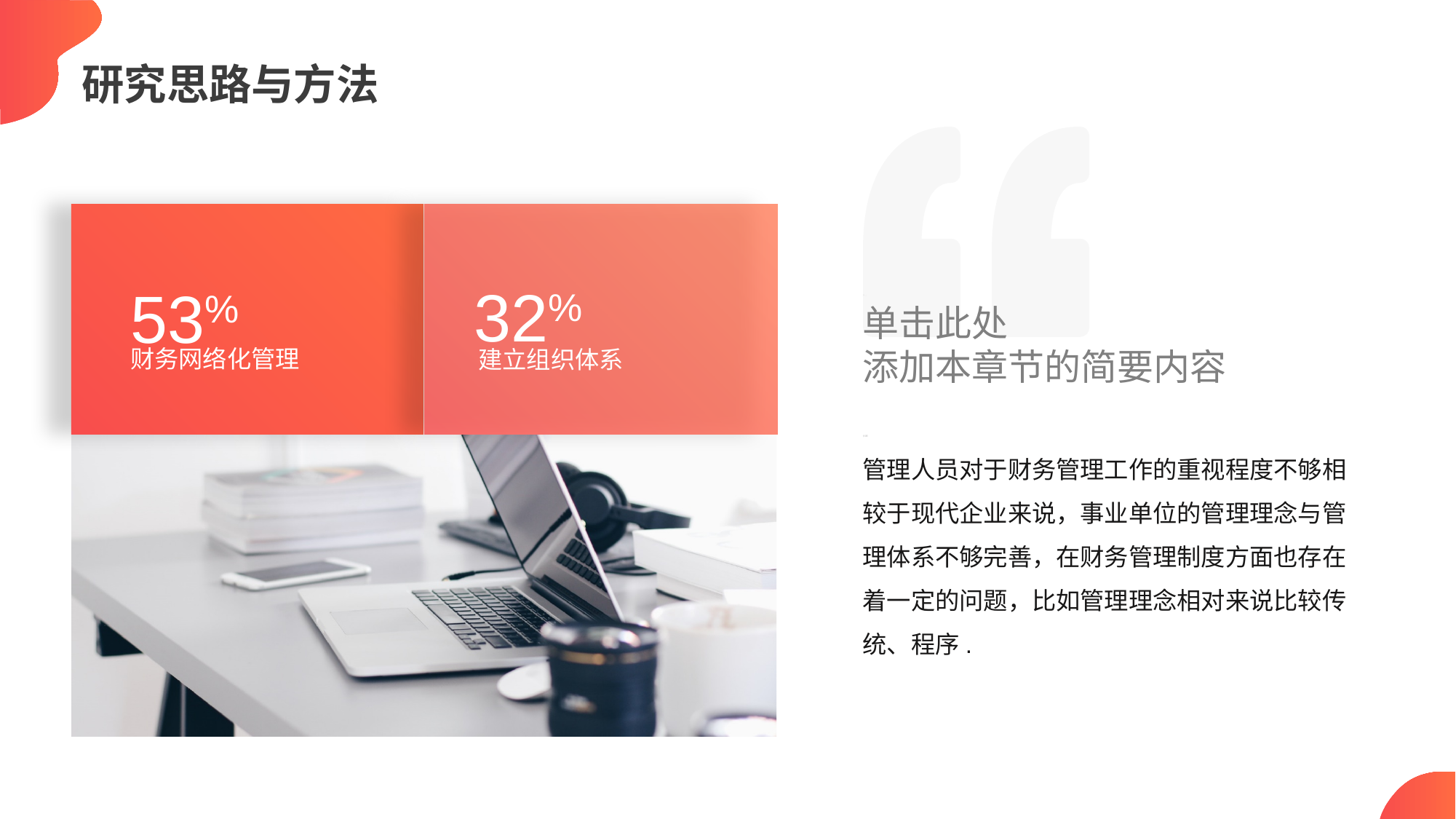

研究思路与方法

32%
53%
单击此处
添加本章节的简要内容
财务网络化管理
建立组织体系

管理人员对于财务管理工作的重视程度不够相较于现代企业来说，事业单位的管理理念与管理体系不够完善，在财务管理制度方面也存在着一定的问题，比如管理理念相对来说比较传统、程序.